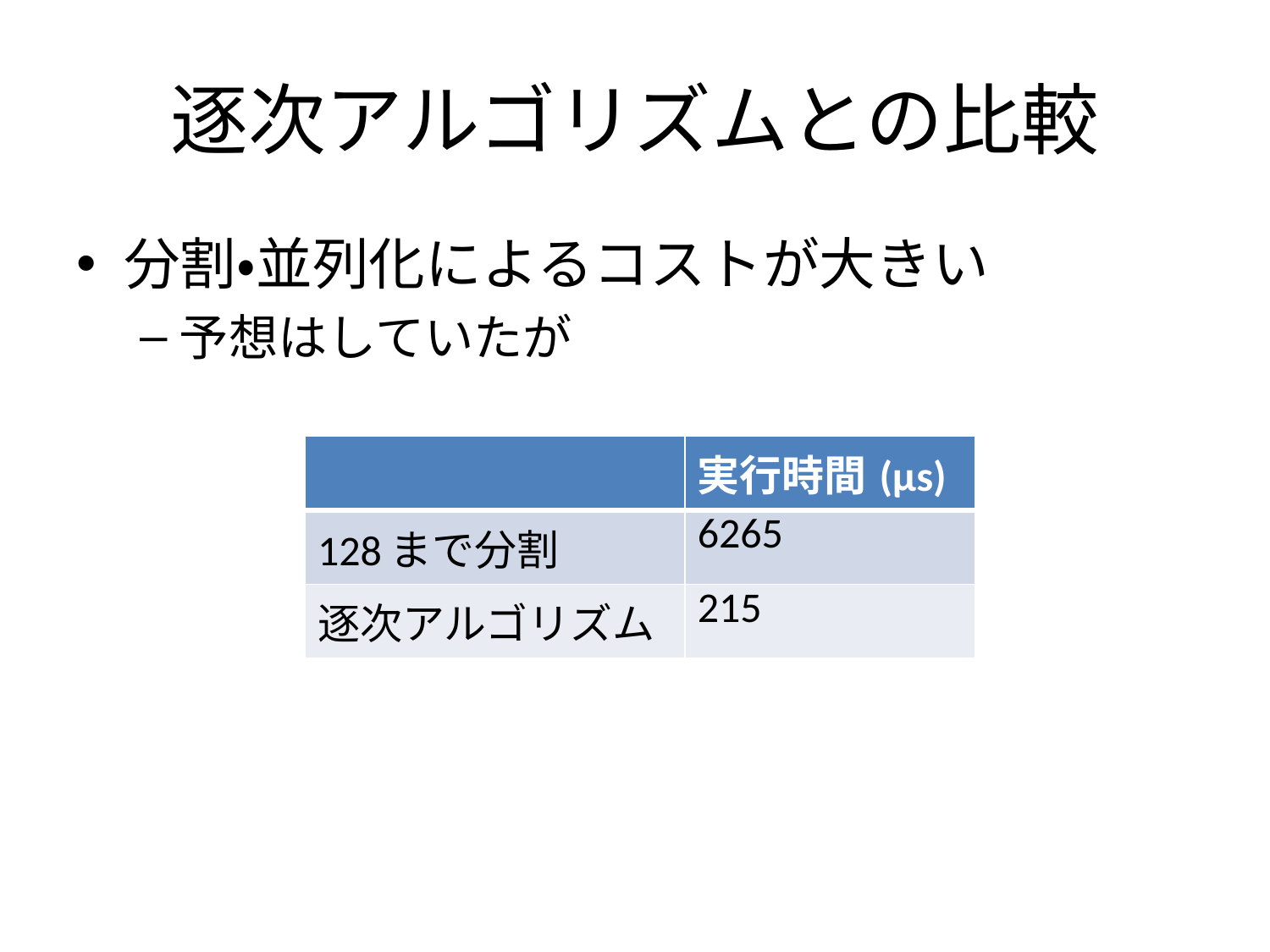

# 逐次アルゴリズムとの比較
分割・並列化によるコストが大きい
予想はしていたが

|  | 実行時間(μs) |
| --- | --- |
| 128まで分割 | 6265 |
| 逐次アルゴリズム | 215 |